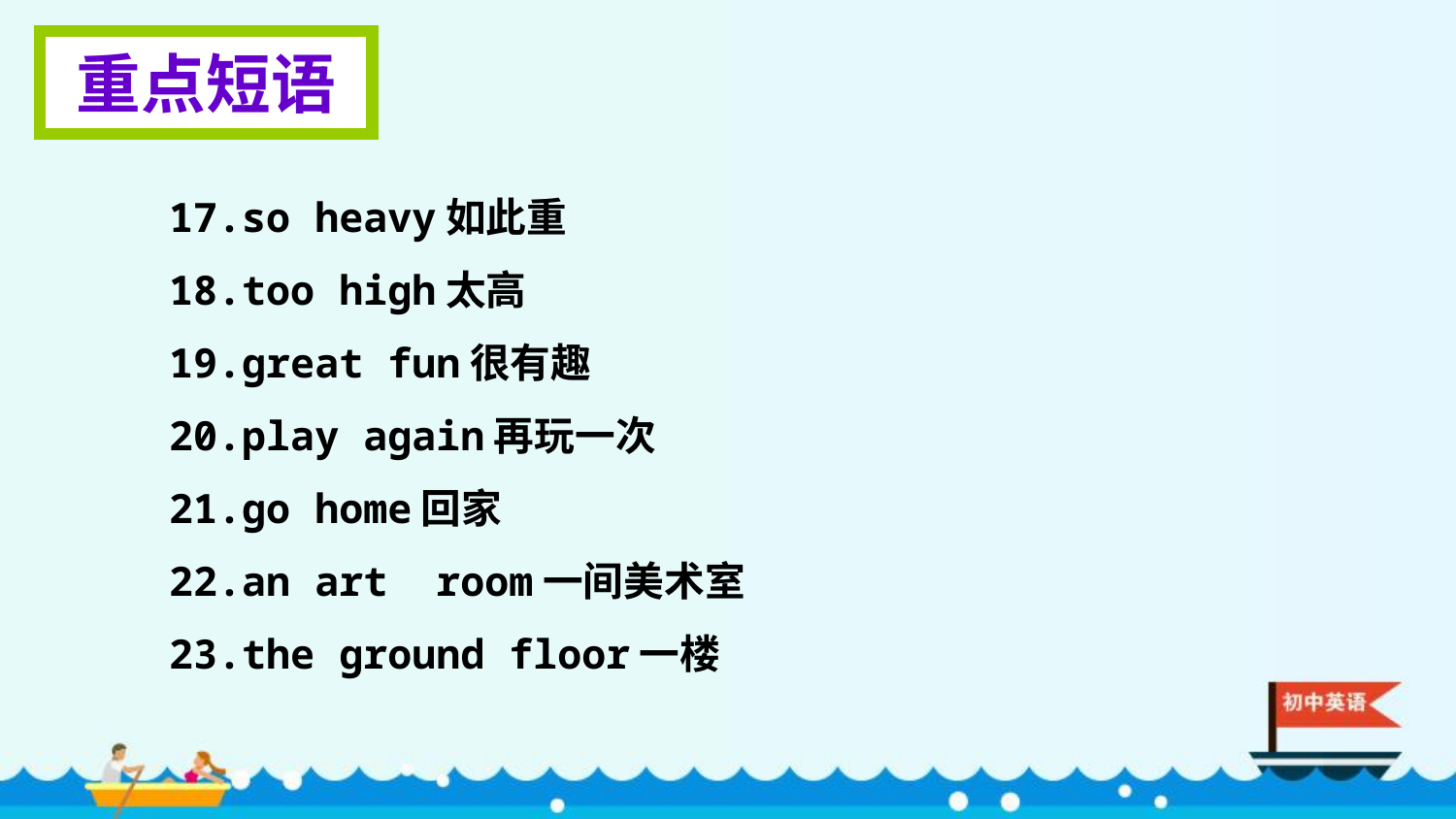

重点短语
17.so heavy如此重
18.too high太高
19.great fun很有趣
20.play again再玩一次
21.go home回家
22.an art  room一间美术室
23.the ground floor一楼